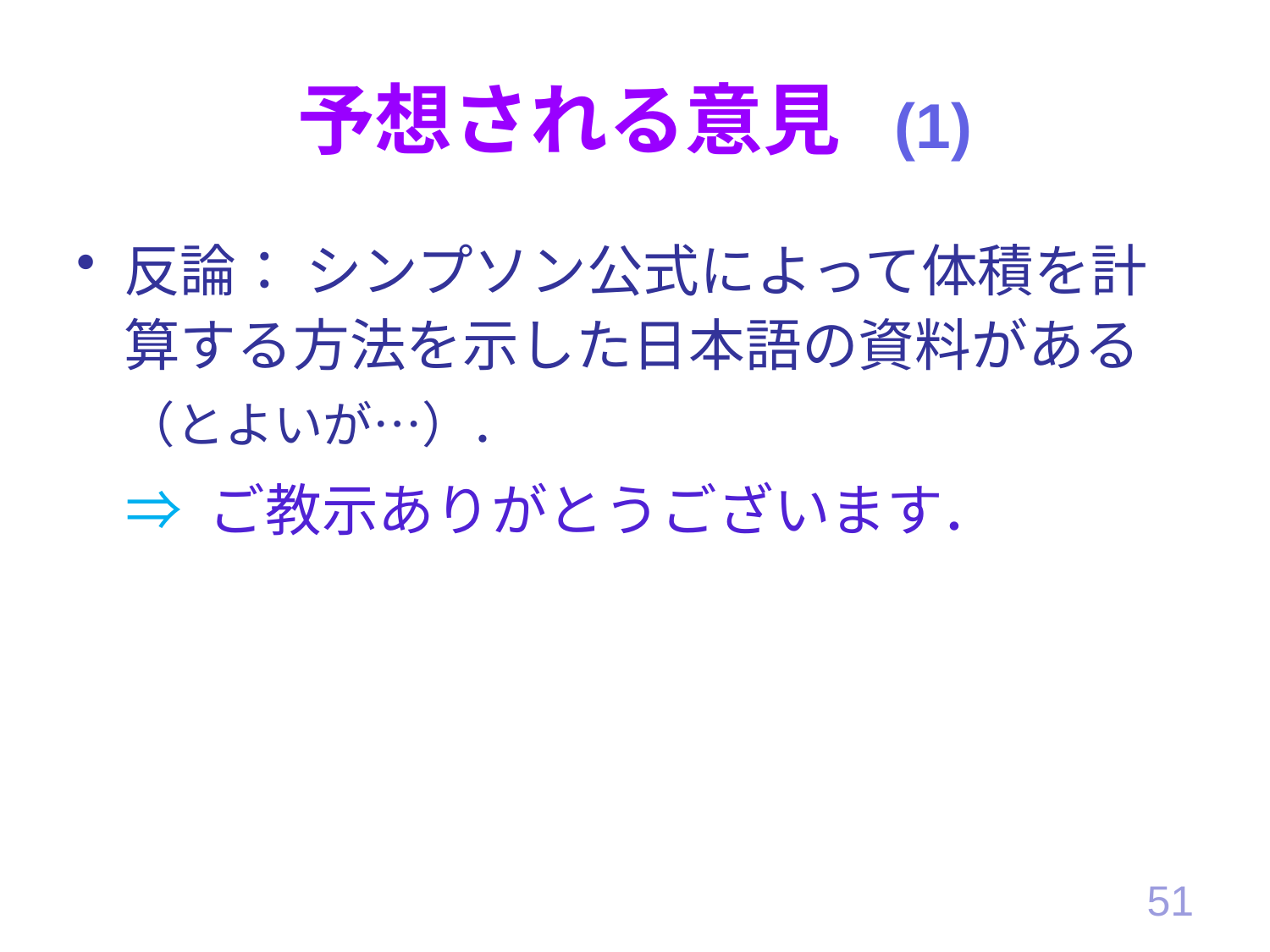

# 予想される意見  (1)
反論： シンプソン公式によって体積を計算する方法を示した日本語の資料がある
（とよいが…）．
⇒ ご教示ありがとうございます．
51